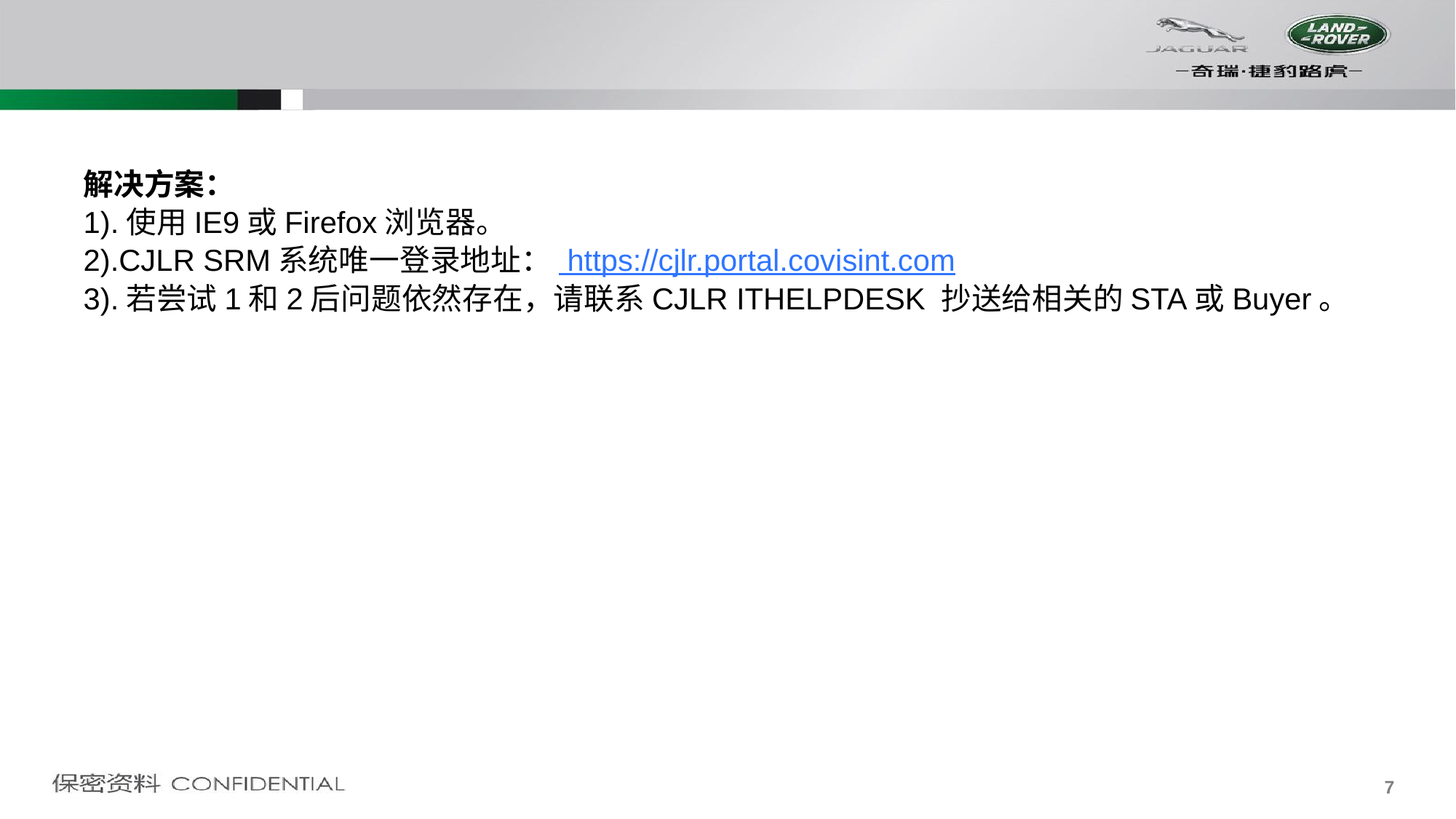

解决方案：
1).使用IE9或Firefox浏览器。
2).CJLR SRM系统唯一登录地址： https://cjlr.portal.covisint.com
3).若尝试1和2后问题依然存在，请联系CJLR ITHELPDESK 抄送给相关的STA或Buyer。